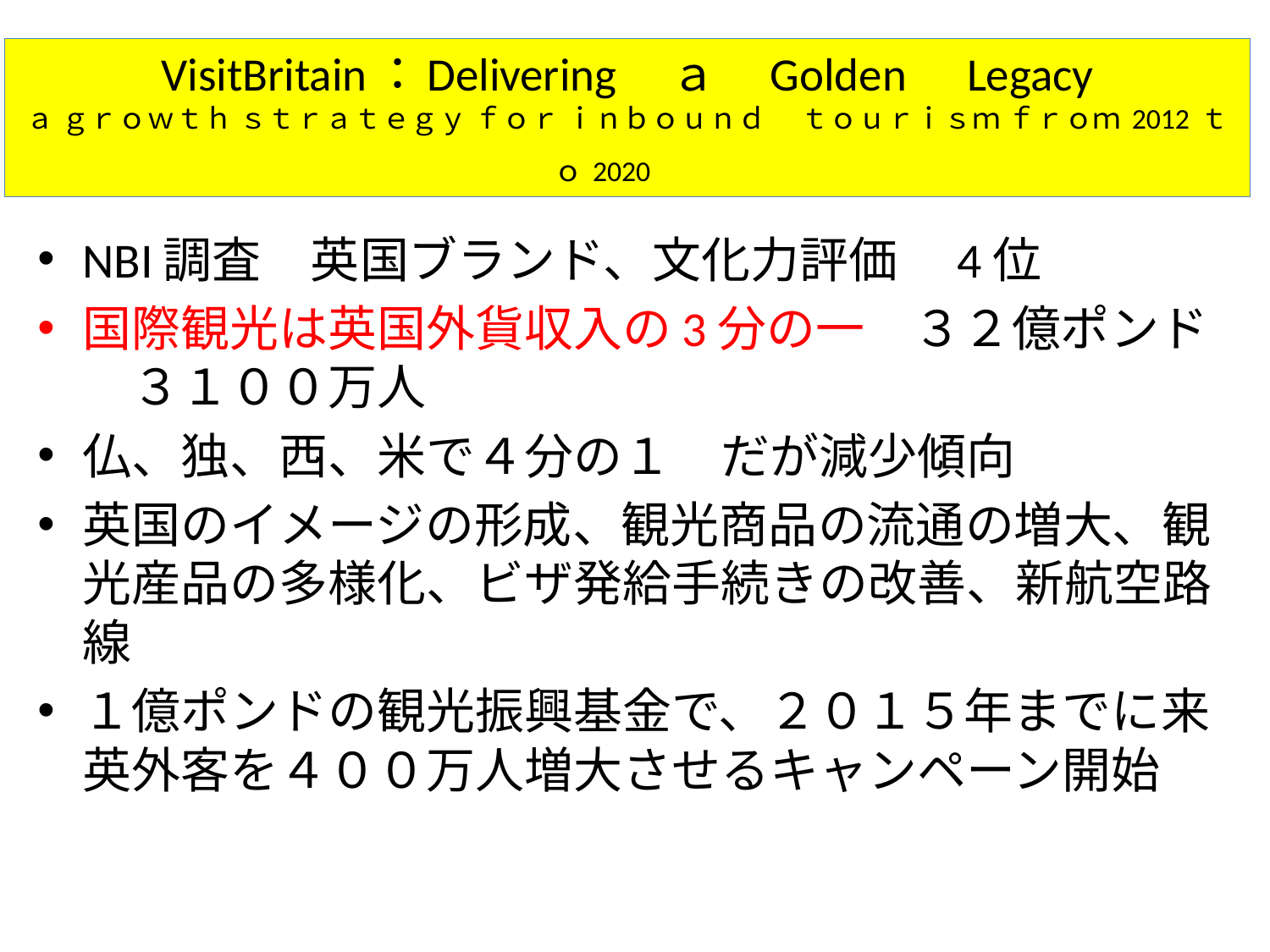

# VisitBritain：Delivering　ａ　Golden　Legacy ａ ｇｒｏｗｔｈ ｓｔｒａｔｅｇｙ ｆｏｒ ｉｎｂｏｕｎｄ 　ｔｏｕｒｉｓｍ ｆｒｏｍ 2012 ｔｏ 2020
NBI調査　英国ブランド、文化力評価　4位
国際観光は英国外貨収入の3分の一　３２億ポンド　３１００万人
仏、独、西、米で４分の１　だが減少傾向
英国のイメージの形成、観光商品の流通の増大、観光産品の多様化、ビザ発給手続きの改善、新航空路線
１億ポンドの観光振興基金で、２０１５年までに来英外客を４００万人増大させるキャンペーン開始